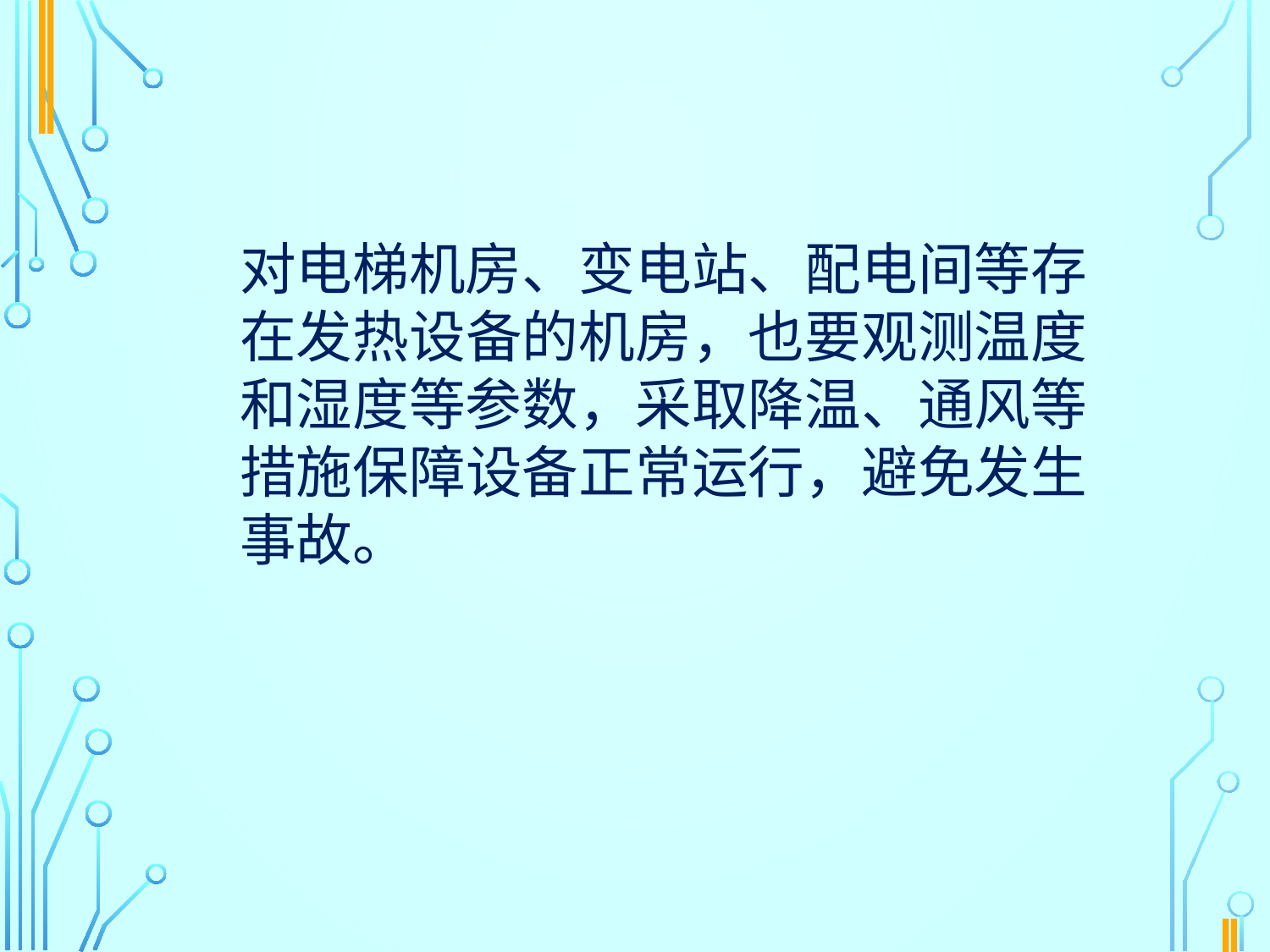

对电梯机房、变电站、配电间等存在发热设备的机房，也要观测温度和湿度等参数，采取降温、通风等措施保障设备正常运行，避免发生事故。